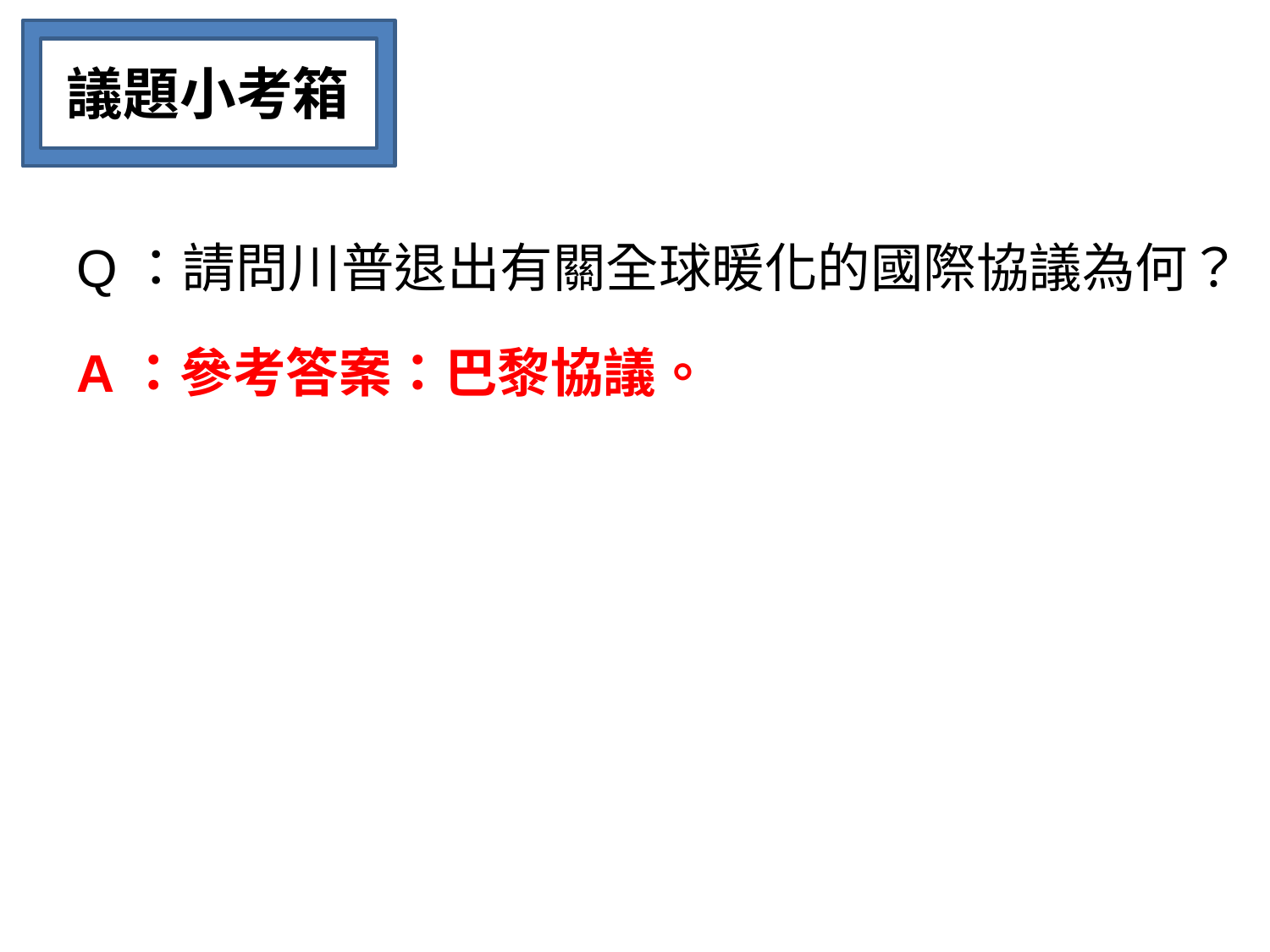

議題小考箱
Q：請問川普退出有關全球暖化的國際協議為何？
A：參考答案：巴黎協議。